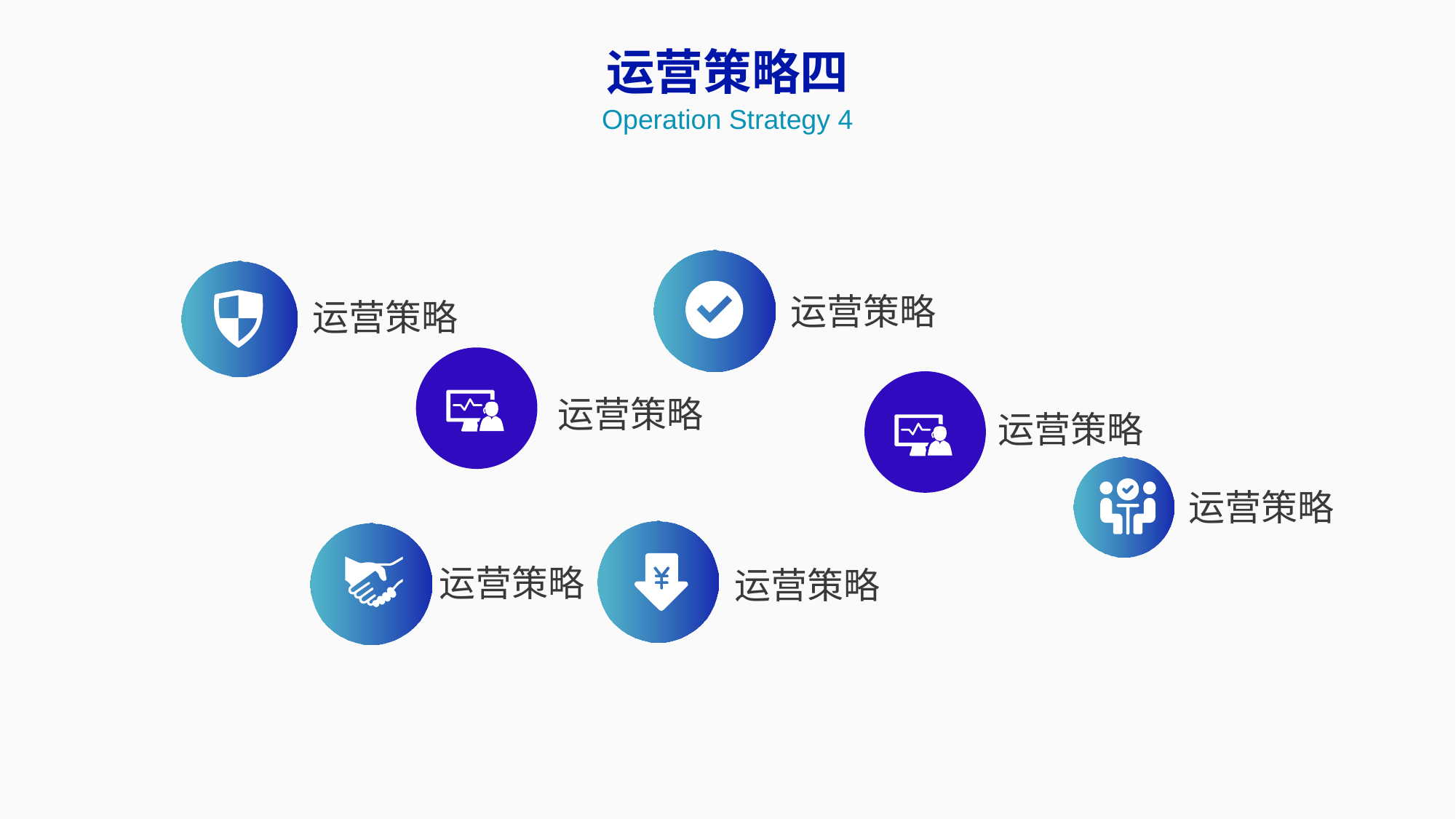

运营策略四
Operation Strategy 4

运营策略
运营策略

运营策略

运营策略

运营策略

运营策略

运营策略